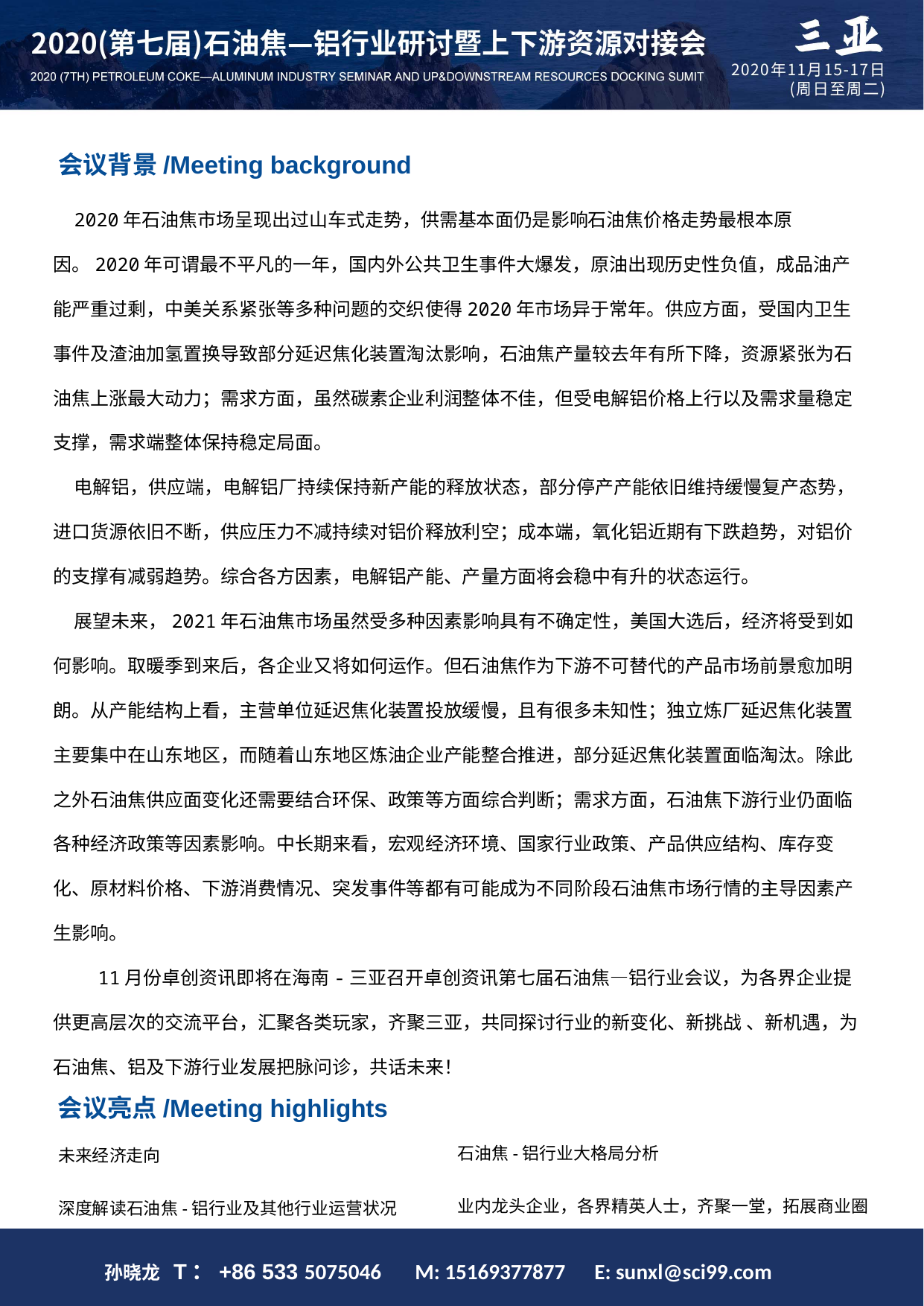

会议背景/Meeting background
    2020年石油焦市场呈现出过山车式走势，供需基本面仍是影响石油焦价格走势最根本原因。2020年可谓最不平凡的一年，国内外公共卫生事件大爆发，原油出现历史性负值，成品油产能严重过剩，中美关系紧张等多种问题的交织使得2020年市场异于常年。供应方面，受国内卫生事件及渣油加氢置换导致部分延迟焦化装置淘汰影响，石油焦产量较去年有所下降，资源紧张为石油焦上涨最大动力；需求方面，虽然碳素企业利润整体不佳，但受电解铝价格上行以及需求量稳定支撑，需求端整体保持稳定局面。
    电解铝，供应端，电解铝厂持续保持新产能的释放状态，部分停产产能依旧维持缓慢复产态势，进口货源依旧不断，供应压力不减持续对铝价释放利空；成本端，氧化铝近期有下跌趋势，对铝价的支撑有减弱趋势。综合各方因素，电解铝产能、产量方面将会稳中有升的状态运行。
    展望未来，2021年石油焦市场虽然受多种因素影响具有不确定性，美国大选后，经济将受到如何影响。取暖季到来后，各企业又将如何运作。但石油焦作为下游不可替代的产品市场前景愈加明朗。从产能结构上看，主营单位延迟焦化装置投放缓慢，且有很多未知性；独立炼厂延迟焦化装置主要集中在山东地区，而随着山东地区炼油企业产能整合推进，部分延迟焦化装置面临淘汰。除此之外石油焦供应面变化还需要结合环保、政策等方面综合判断；需求方面，石油焦下游行业仍面临各种经济政策等因素影响。中长期来看，宏观经济环境、国家行业政策、产品供应结构、库存变化、原材料价格、下游消费情况、突发事件等都有可能成为不同阶段石油焦市场行情的主导因素产生影响。
    11月份卓创资讯即将在海南-三亚召开卓创资讯第七届石油焦—铝行业会议，为各界企业提供更高层次的交流平台，汇聚各类玩家，齐聚三亚，共同探讨行业的新变化、新挑战 、新机遇，为石油焦、铝及下游行业发展把脉问诊，共话未来！
会议亮点/Meeting highlights
石油焦-铝行业大格局分析
业内龙头企业，各界精英人士，齐聚一堂，拓展商业圈
未来经济走向
深度解读石油焦-铝行业及其他行业运营状况